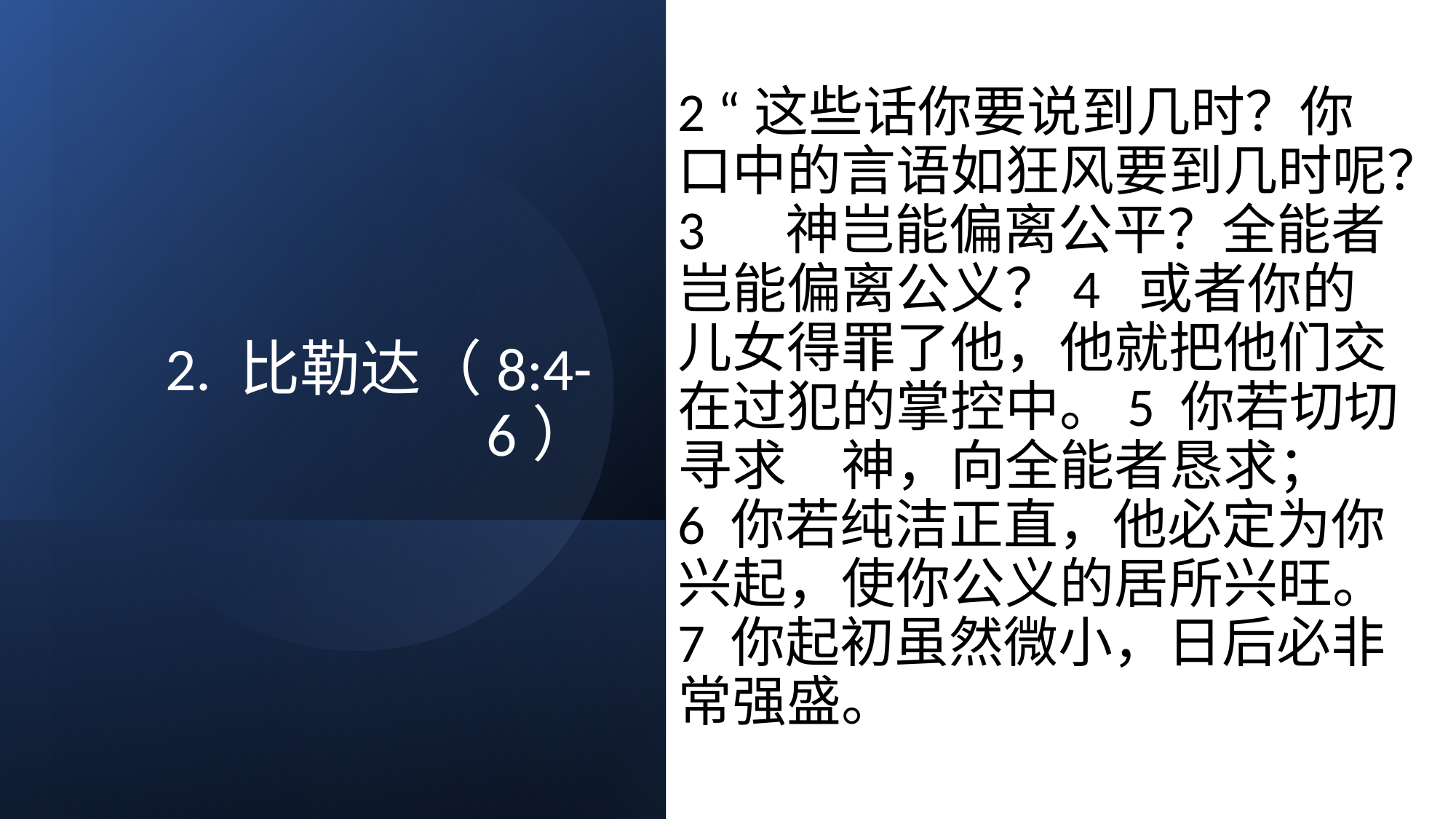

# 2. 比勒达（8:4-6）

2 “这些话你要说到几时？你口中的言语如狂风要到几时呢？3 　神岂能偏离公平？全能者岂能偏离公义？4  或者你的儿女得罪了他，他就把他们交在过犯的掌控中。5 你若切切寻求　神，向全能者恳求；6 你若纯洁正直，他必定为你兴起，使你公义的居所兴旺。7 你起初虽然微小，日后必非常强盛。